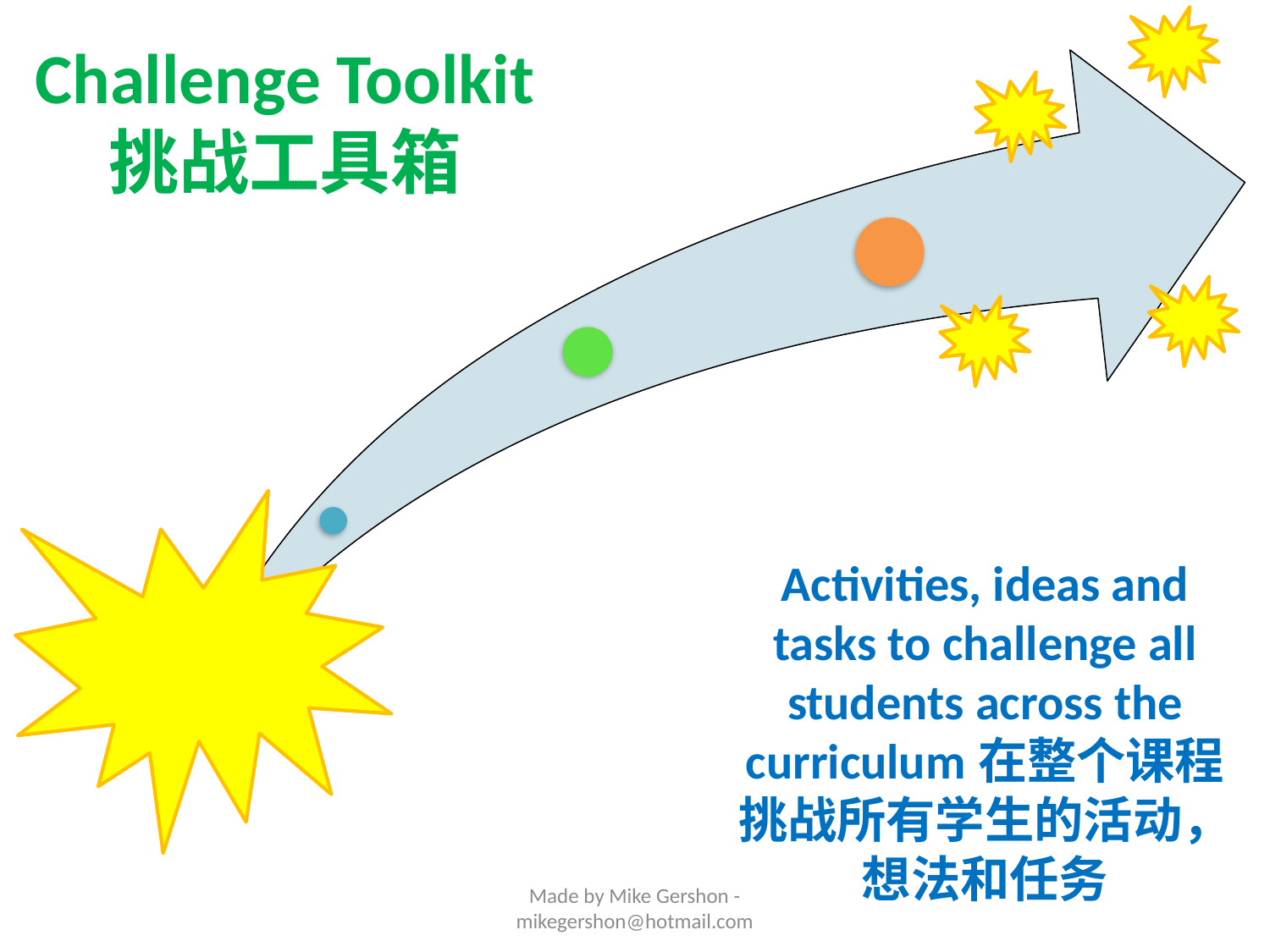

Challenge Toolkit
挑战工具箱
Activities, ideas and tasks to challenge all students across the curriculum在整个课程挑战所有学生的活动，想法和任务
Made by Mike Gershon - mikegershon@hotmail.com